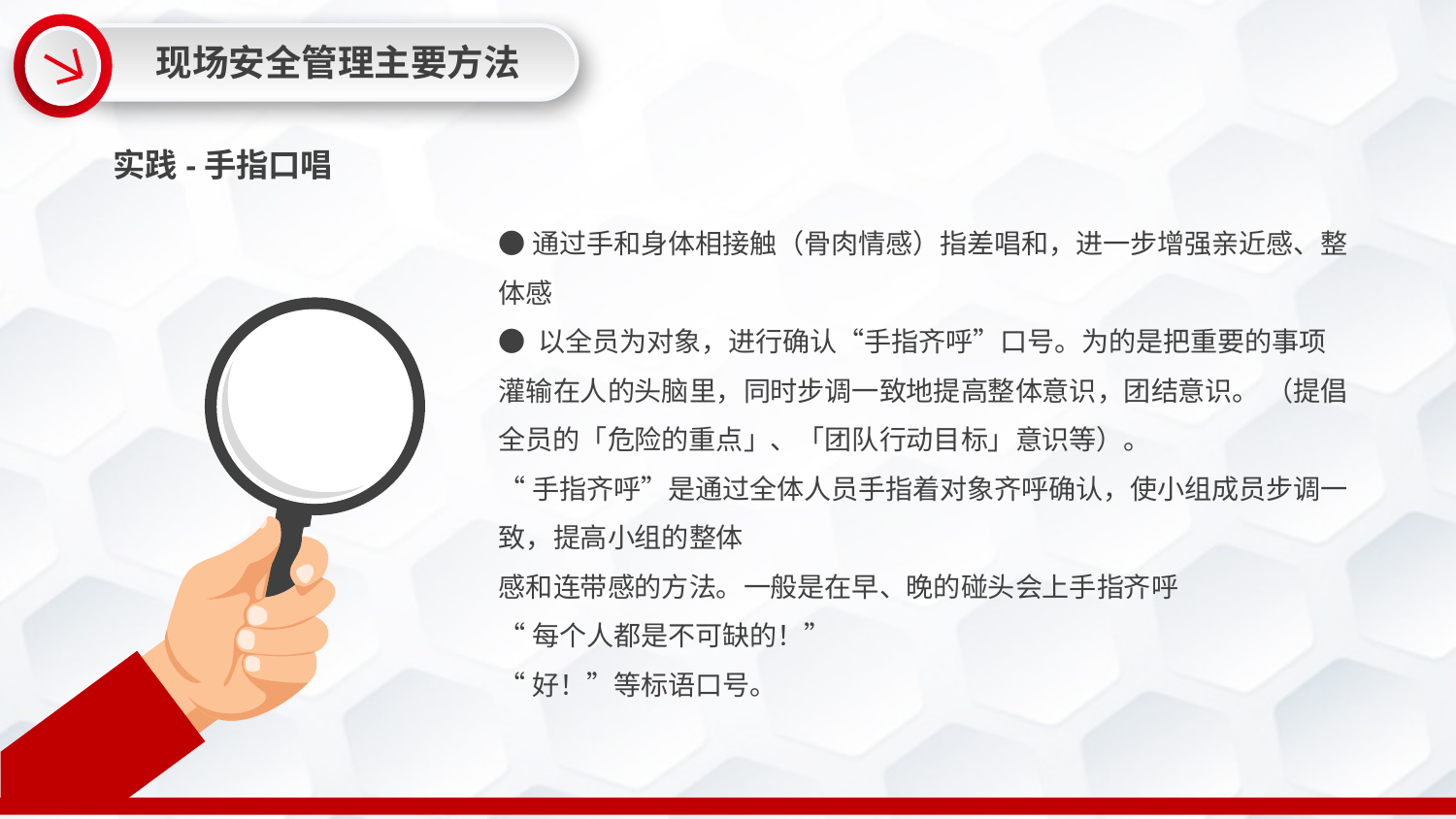

现场安全管理主要方法
实践-手指口唱
●通过手和身体相接触（骨肉情感）指差唱和，进一步增强亲近感、整体感
● 以全员为对象，进行确认“手指齐呼”口号。为的是把重要的事项灌输在人的头脑里，同时步调一致地提高整体意识，团结意识。 （提倡全员的「危险的重点」、「团队行动目标」意识等）。
“手指齐呼”是通过全体人员手指着对象齐呼确认，使小组成员步调一致，提高小组的整体
感和连带感的方法。一般是在早、晚的碰头会上手指齐呼
“每个人都是不可缺的！”
“好！”等标语口号。